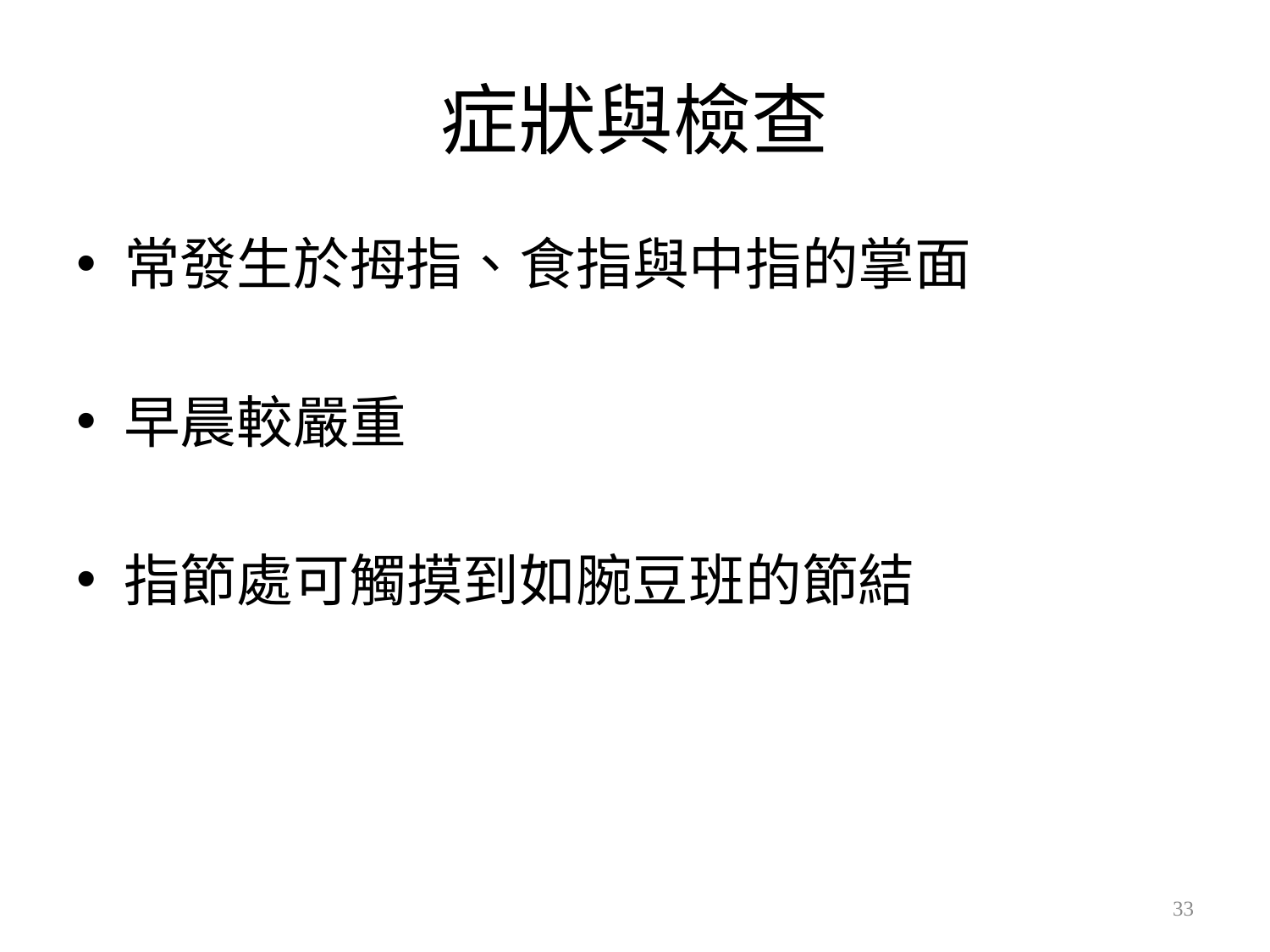

# 症狀與檢查
常發生於拇指、食指與中指的掌面

早晨較嚴重

指節處可觸摸到如腕豆班的節結
33